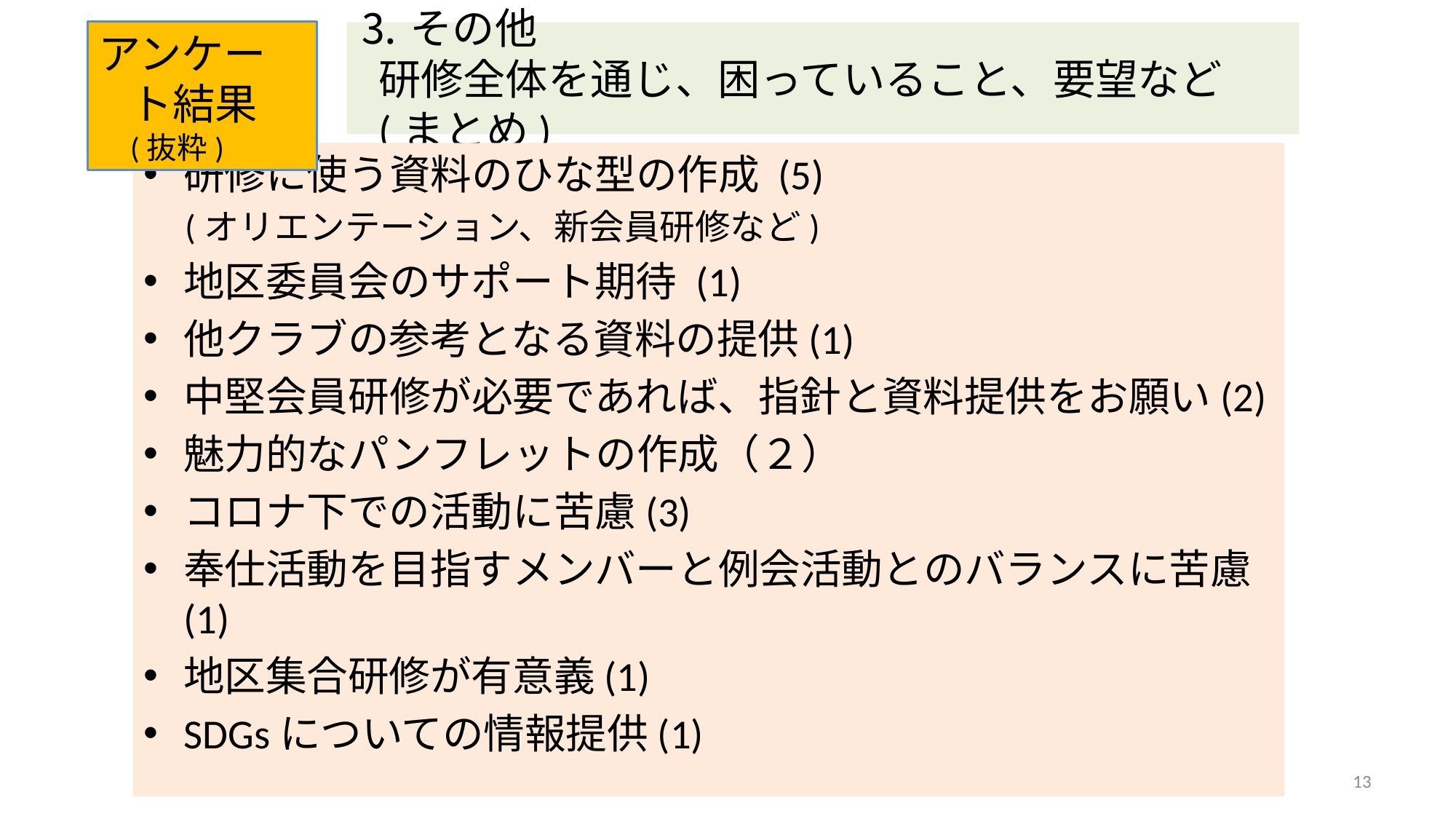

アンケート結果(抜粋)
# ⒊その他　　 研修全体を通じ、困っていること、要望など(まとめ)
研修に使う資料のひな型の作成 (5)
(オリエンテーション、新会員研修など)
地区委員会のサポート期待 (1)
他クラブの参考となる資料の提供(1)
中堅会員研修が必要であれば、指針と資料提供をお願い(2)
魅力的なパンフレットの作成（２）
コロナ下での活動に苦慮(3)
奉仕活動を目指すメンバーと例会活動とのバランスに苦慮(1)
地区集合研修が有意義(1)
SDGsについての情報提供(1)

13